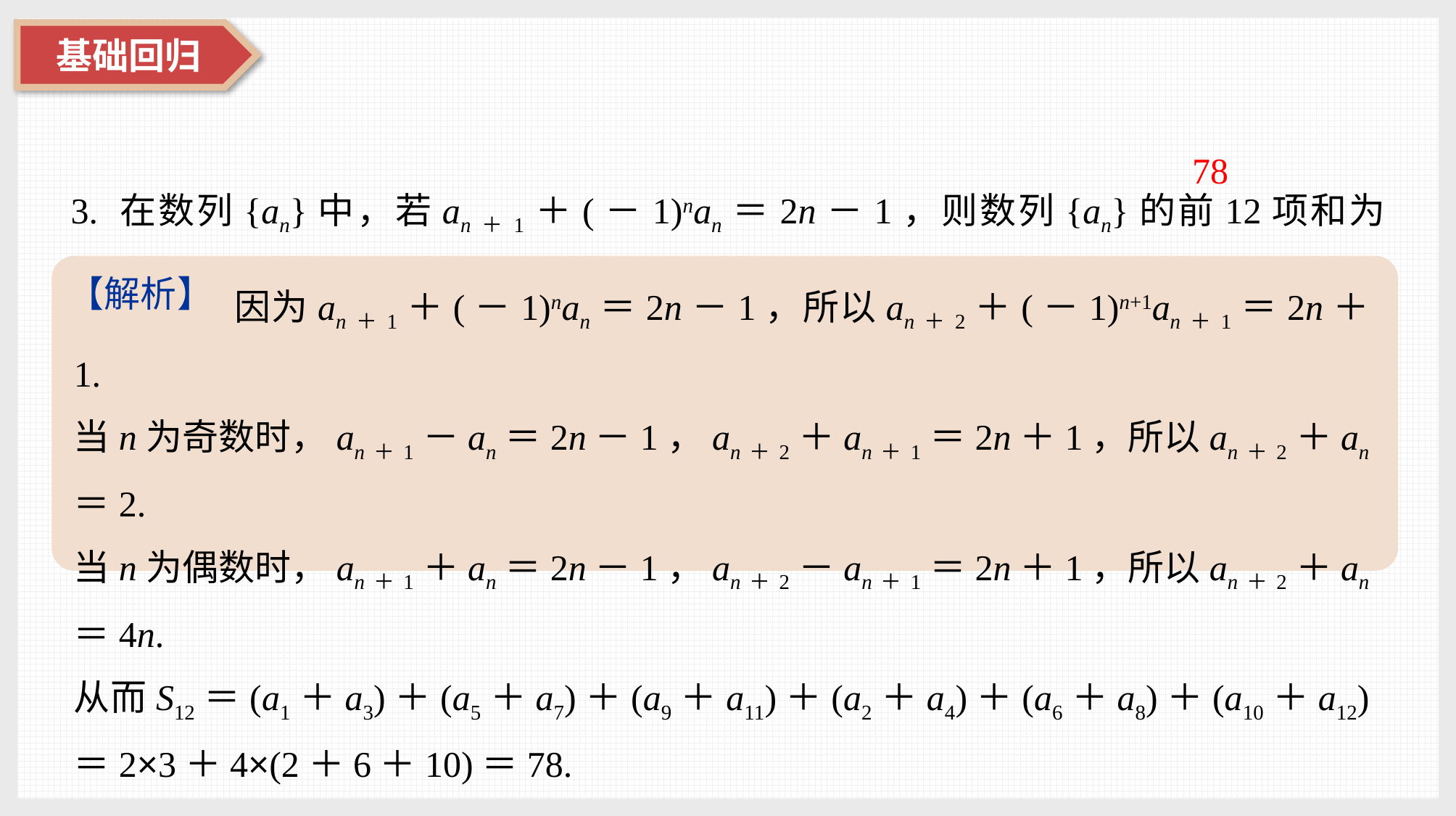

3. 在数列{an}中，若an＋1＋(－1)nan＝2n－1，则数列{an}的前12项和为_____．
78

因为an＋1＋(－1)nan＝2n－1，所以an＋2＋(－1)n+1an＋1＝2n＋1.
当n为奇数时，an＋1－an＝2n－1，an＋2＋an＋1＝2n＋1，所以an＋2＋an＝2.
当n为偶数时，an＋1＋an＝2n－1，an＋2－an＋1＝2n＋1，所以an＋2＋an＝4n.
从而S12＝(a1＋a3)＋(a5＋a7)＋(a9＋a11)＋(a2＋a4)＋(a6＋a8)＋(a10＋a12)＝2×3＋4×(2＋6＋10)＝78.
【解析】